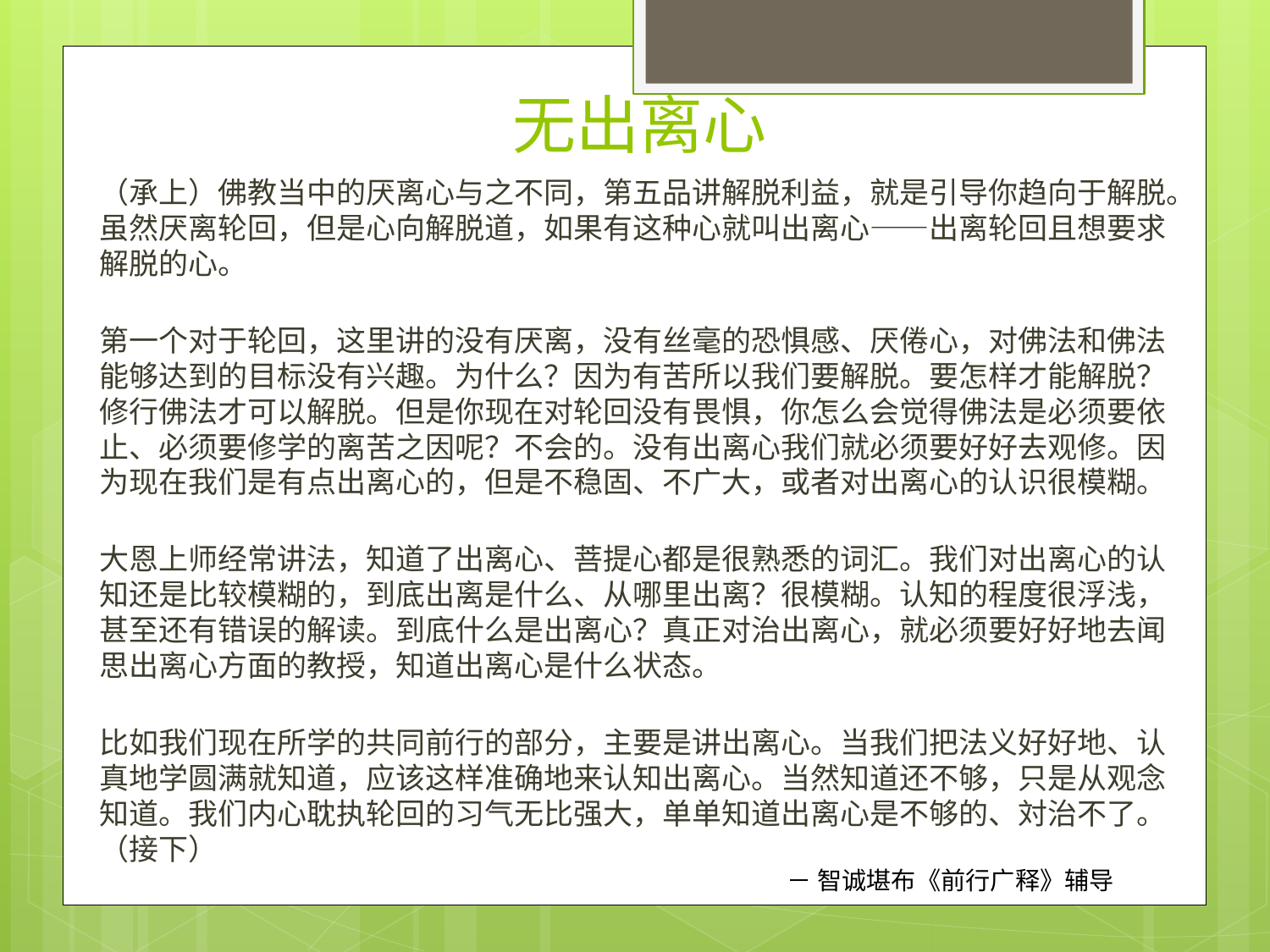

# 无出离心
（承上）佛教当中的厌离心与之不同，第五品讲解脱利益，就是引导你趋向于解脱。虽然厌离轮回，但是心向解脱道，如果有这种心就叫出离心——出离轮回且想要求解脱的心。
第一个对于轮回，这里讲的没有厌离，没有丝毫的恐惧感、厌倦心，对佛法和佛法能够达到的目标没有兴趣。为什么？因为有苦所以我们要解脱。要怎样才能解脱？修行佛法才可以解脱。但是你现在对轮回没有畏惧，你怎么会觉得佛法是必须要依止、必须要修学的离苦之因呢？不会的。没有出离心我们就必须要好好去观修。因为现在我们是有点出离心的，但是不稳固、不广大，或者对出离心的认识很模糊。
大恩上师经常讲法，知道了出离心、菩提心都是很熟悉的词汇。我们对出离心的认知还是比较模糊的，到底出离是什么、从哪里出离？很模糊。认知的程度很浮浅，甚至还有错误的解读。到底什么是出离心？真正对治出离心，就必须要好好地去闻思出离心方面的教授，知道出离心是什么状态。
比如我们现在所学的共同前行的部分，主要是讲出离心。当我们把法义好好地、认真地学圆满就知道，应该这样准确地来认知出离心。当然知道还不够，只是从观念知道。我们内心耽执轮回的习气无比强大，单单知道出离心是不够的、対治不了。（接下）

－ 智诚堪布《前行广释》辅导